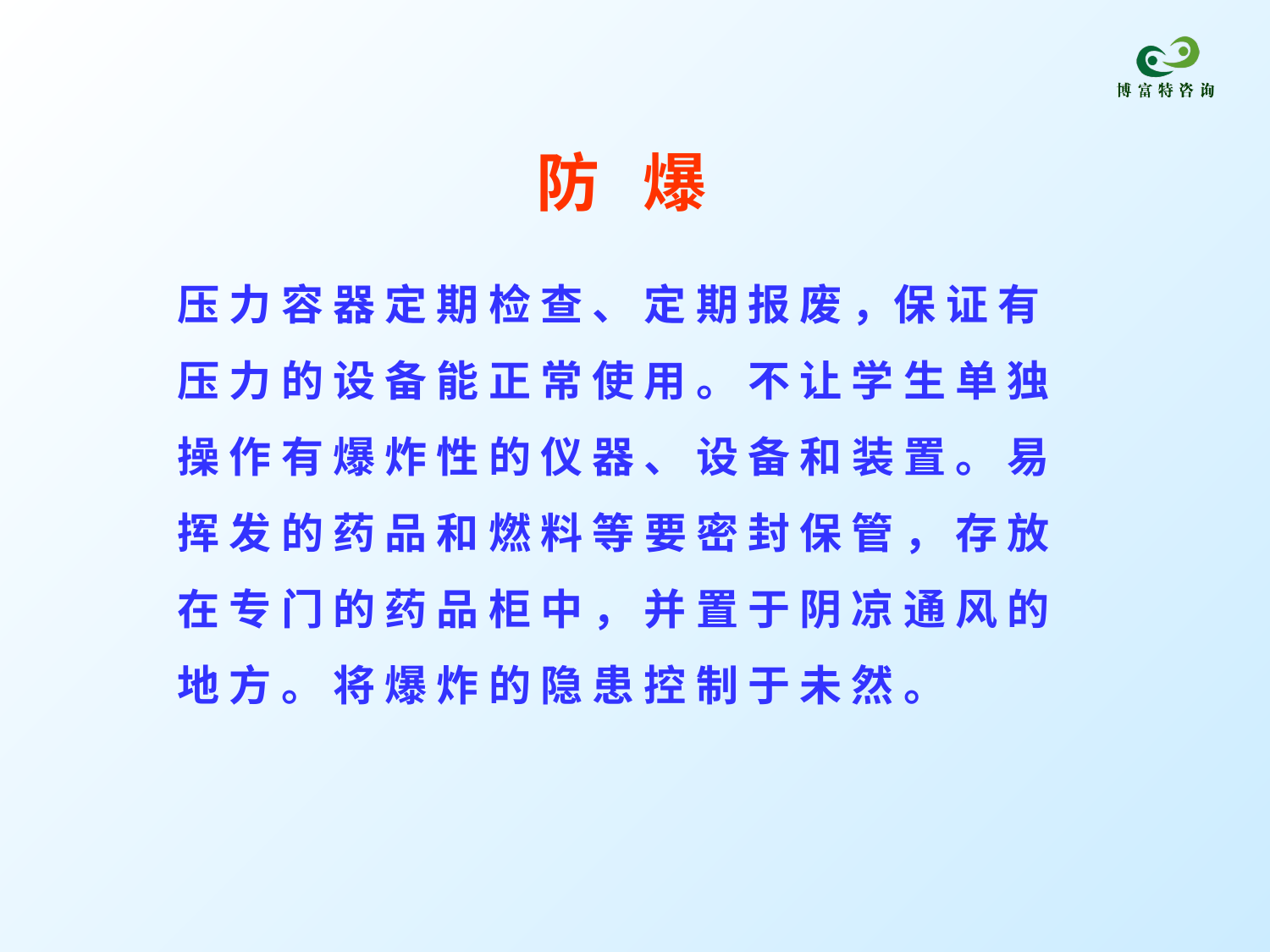

防   爆
压 力 容 器 定 期 检 查 、 定 期 报 废 ，保 证 有 压 力 的 设 备 能 正 常 使 用 。 不 让 学 生 单 独 操 作 有 爆 炸 性 的 仪 器 、 设 备 和 装 置 。 易 挥 发 的 药 品 和 燃 料 等 要 密 封 保 管 ， 存 放 在 专 门 的 药 品 柜 中 ， 并 置 于 阴 凉 通 风 的 地 方 。 将 爆 炸 的 隐 患 控 制 于 未 然 。